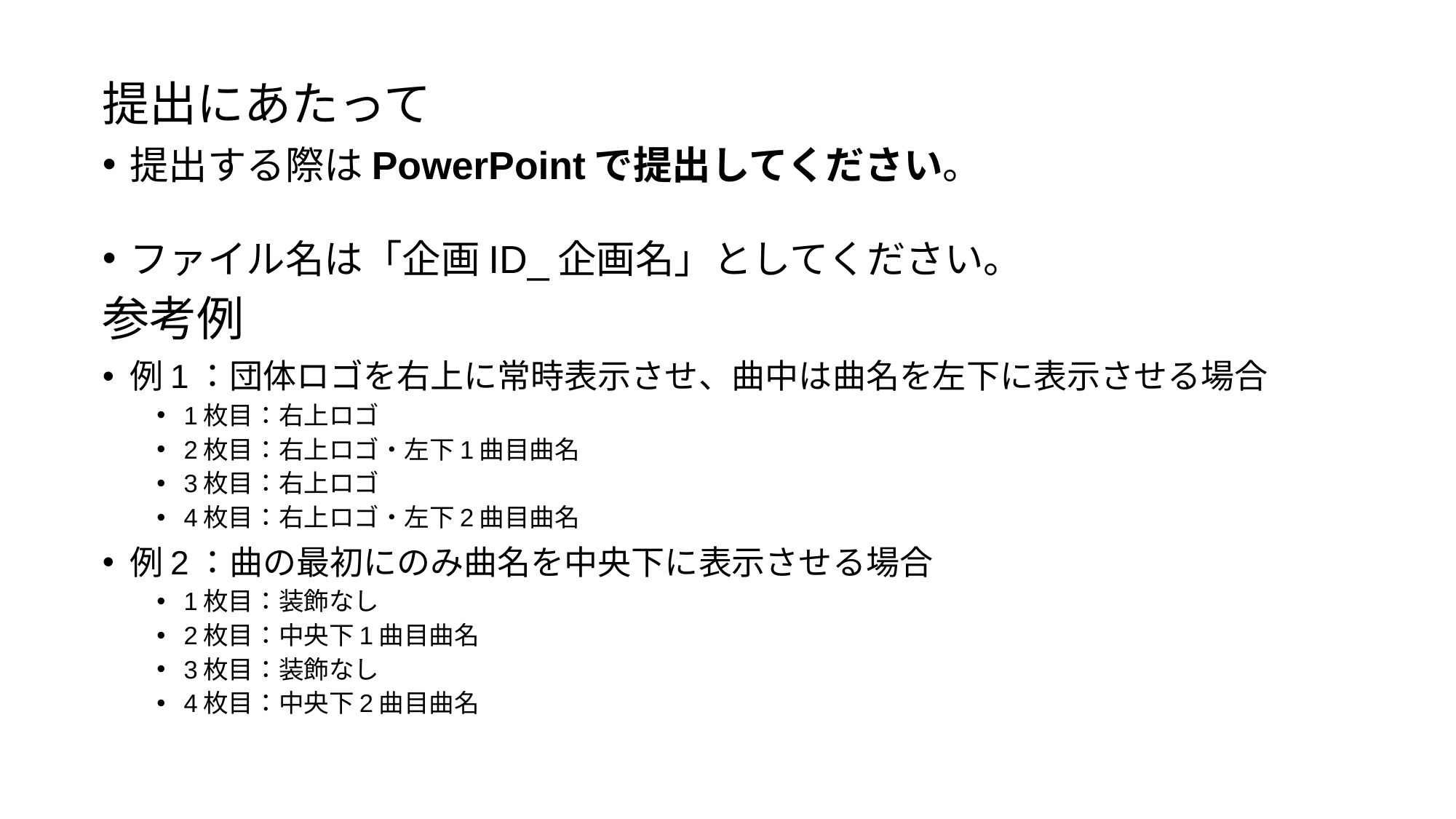

提出にあたって
提出する際はPowerPointで提出してください。
ファイル名は「企画ID_企画名」としてください。
参考例
例1：団体ロゴを右上に常時表示させ、曲中は曲名を左下に表示させる場合
1枚目：右上ロゴ
2枚目：右上ロゴ・左下1曲目曲名
3枚目：右上ロゴ
4枚目：右上ロゴ・左下2曲目曲名
例2：曲の最初にのみ曲名を中央下に表示させる場合
1枚目：装飾なし
2枚目：中央下1曲目曲名
3枚目：装飾なし
4枚目：中央下2曲目曲名